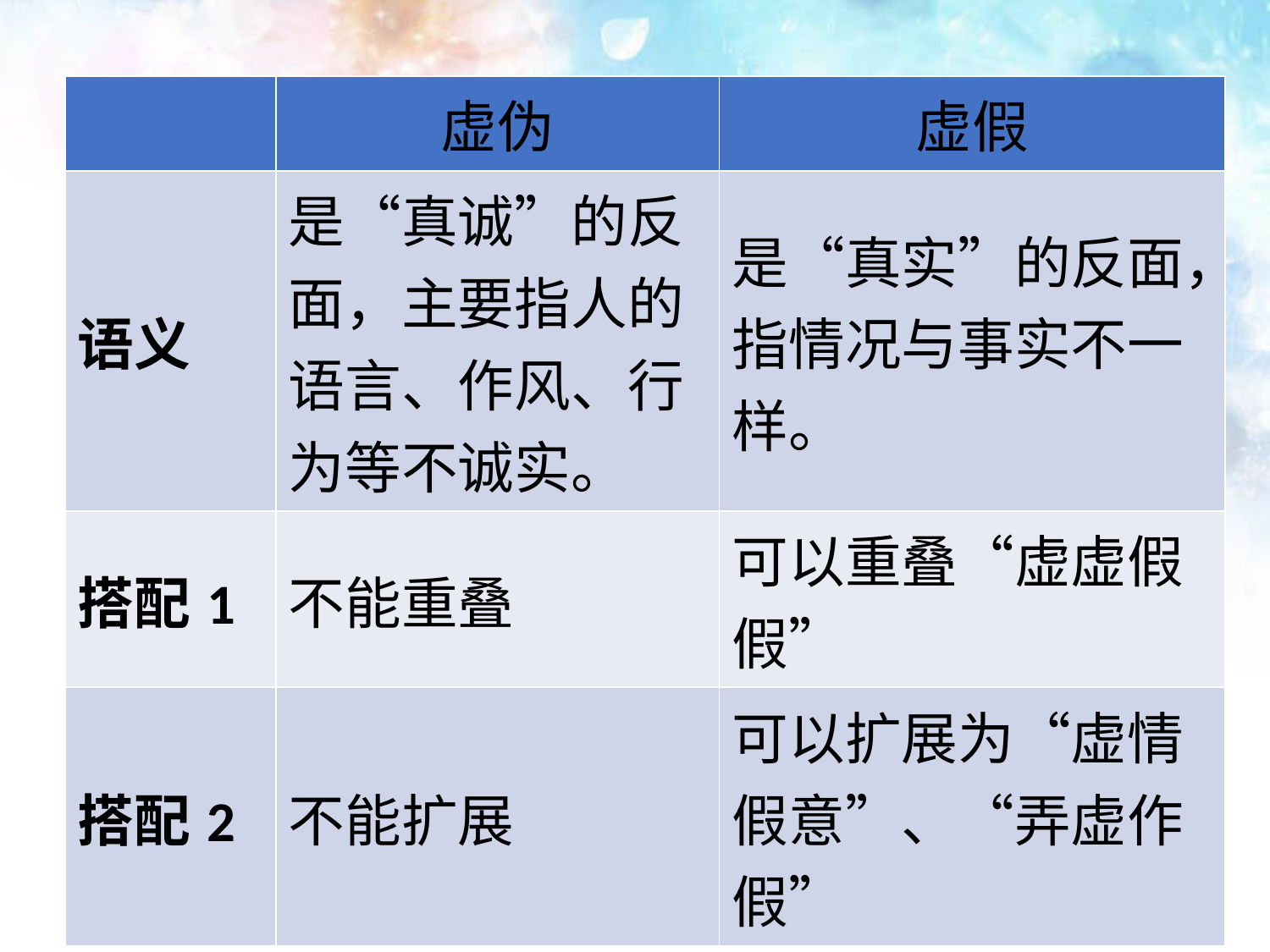

|  | 虚伪 | 虚假 |
| --- | --- | --- |
| 语义 | 是“真诚”的反面，主要指人的语言、作风、行为等不诚实。 | 是“真实”的反面，指情况与事实不一样。 |
| 搭配1 | 不能重叠 | 可以重叠“虚虚假假” |
| 搭配2 | 不能扩展 | 可以扩展为“虚情假意”、“弄虚作假” |